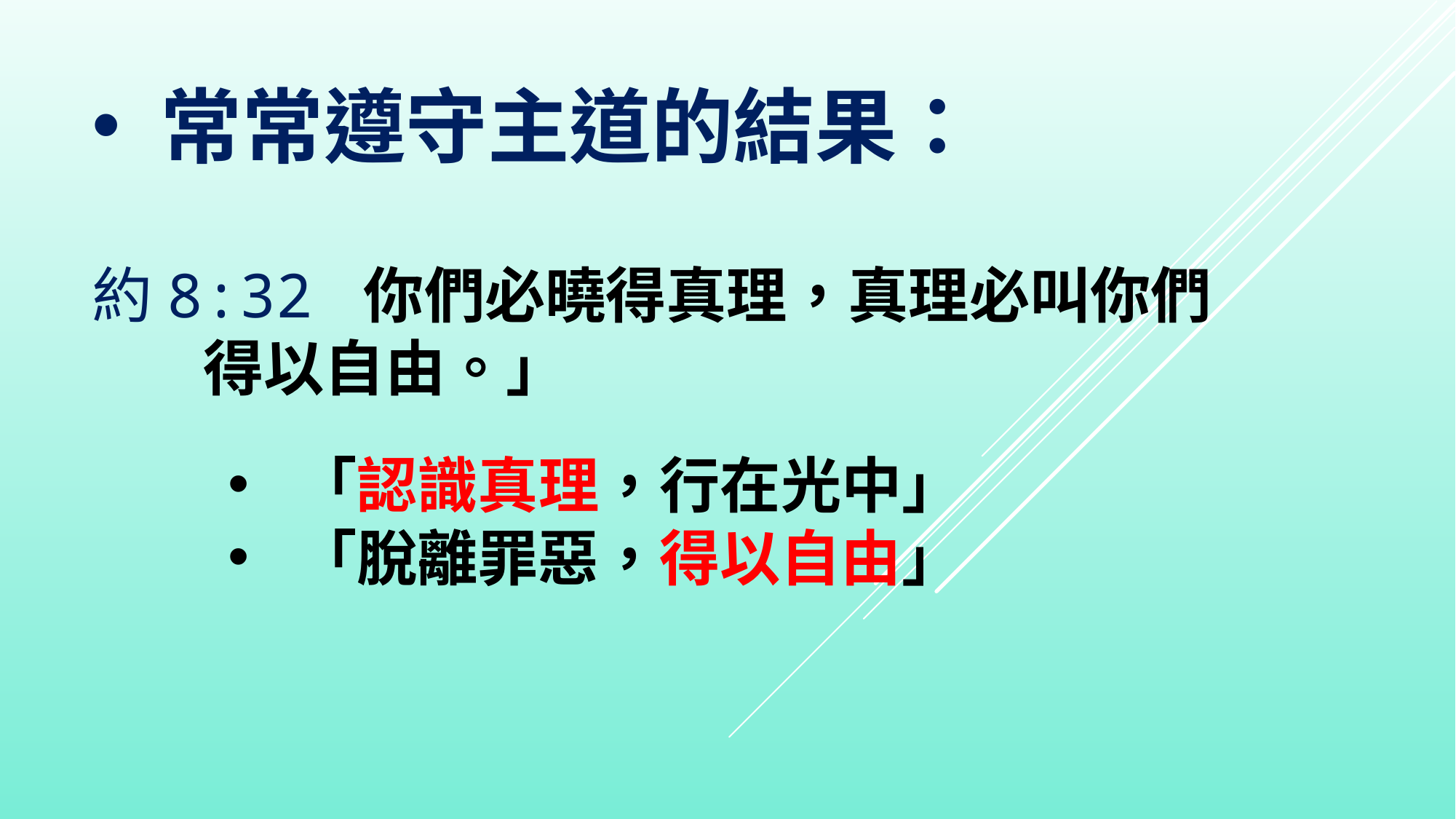

常常遵守主道的結果：
約8:32 你們必曉得真理，真理必叫你們
       得以自由。」
「認識真理，行在光中」
「脫離罪惡，得以自由」